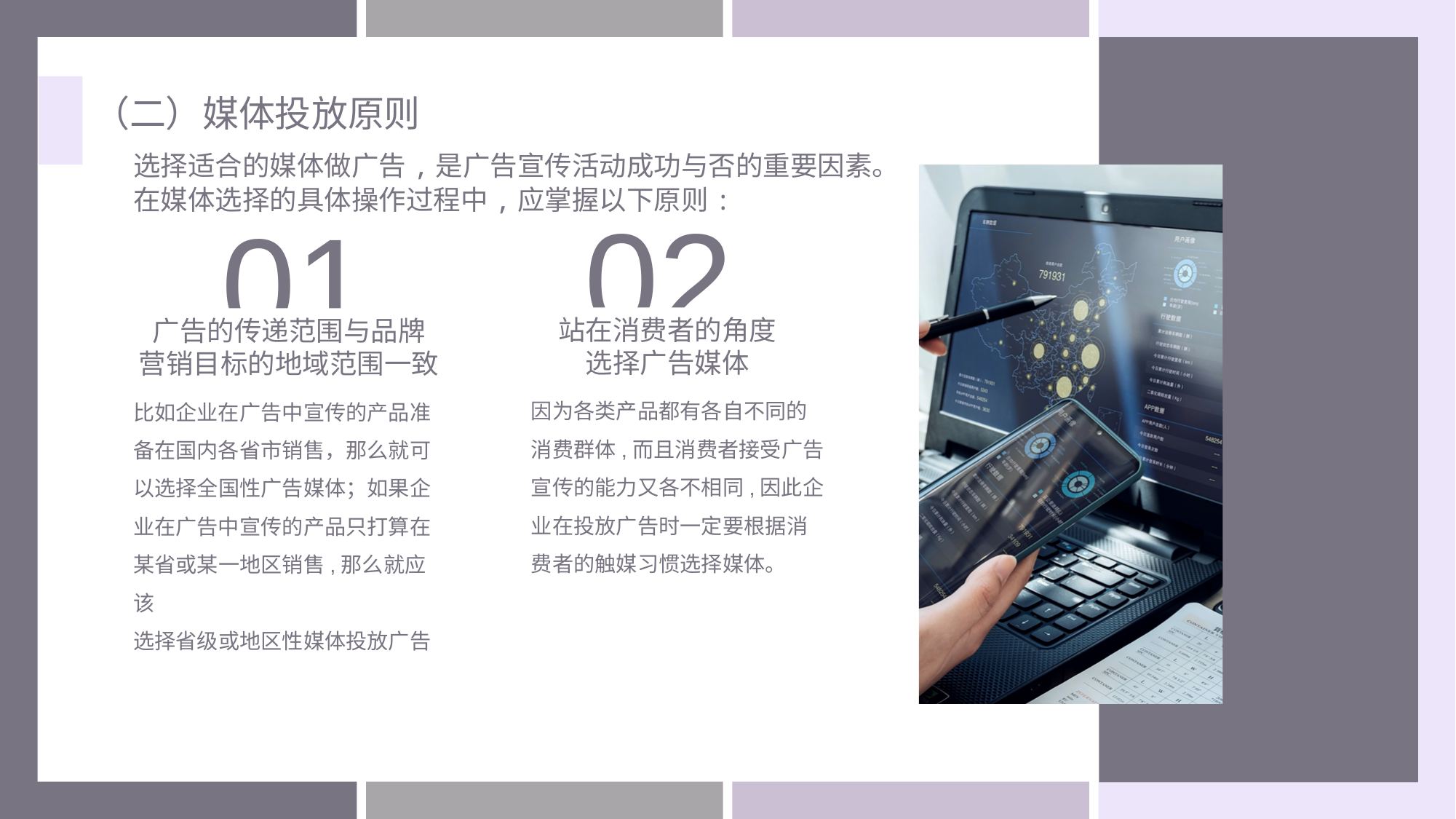

（二）媒体投放原则
选择适合的媒体做广告,是广告宣传活动成功与否的重要因素。在媒体选择的具体操作过程中,应掌握以下原则:

02
站在消费者的角度
选择广告媒体
因为各类产品都有各自不同的消费群体,而且消费者接受广告宣传的能力又各不相同,因此企业在投放广告时一定要根据消费者的触媒习惯选择媒体。
01
广告的传递范围与品牌
营销目标的地域范围一致
比如企业在广告中宣传的产品准备在国内各省市销售，那么就可以选择全国性广告媒体；如果企业在广告中宣传的产品只打算在某省或某一地区销售,那么就应该
选择省级或地区性媒体投放广告